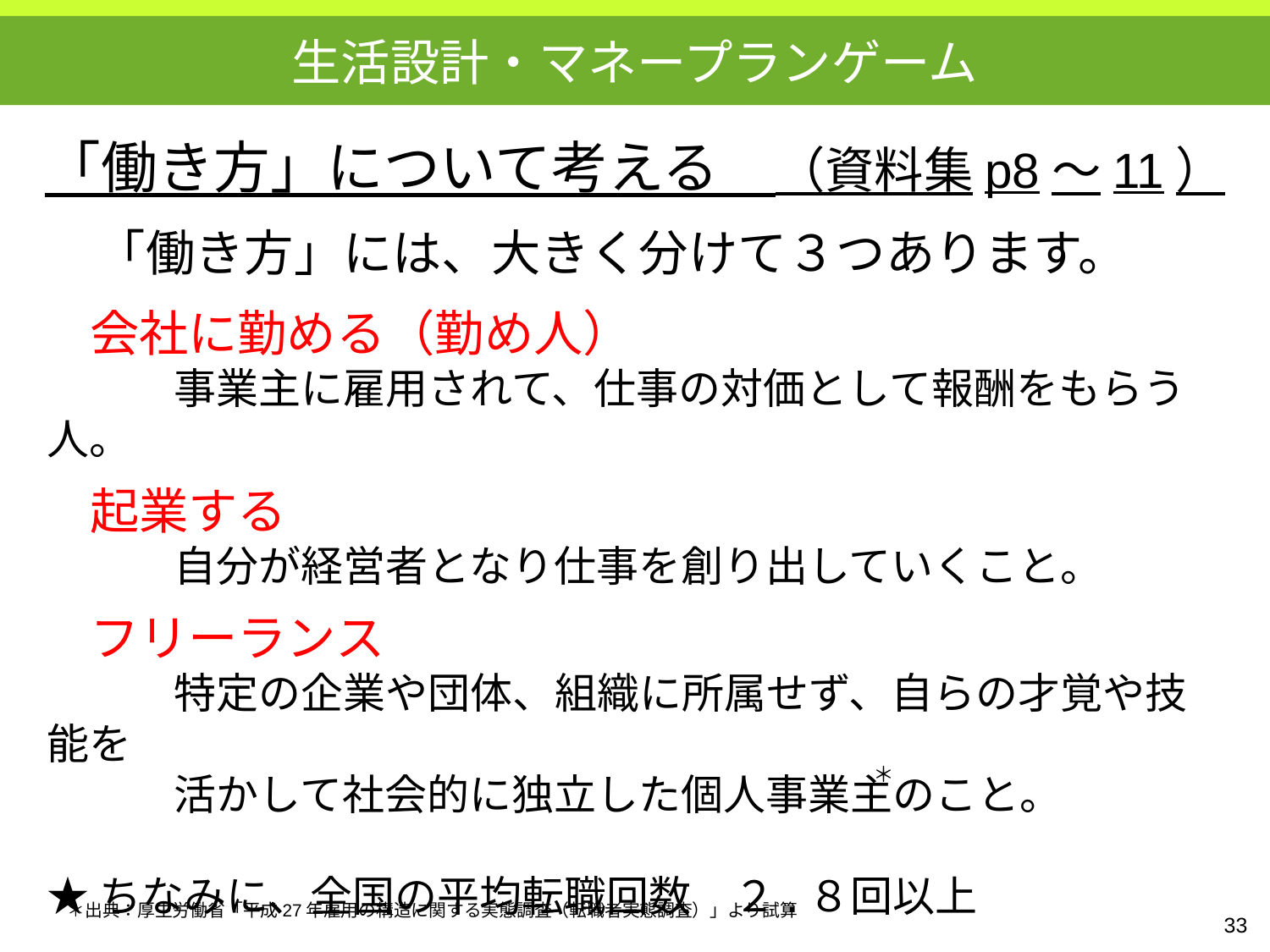

生活設計・マネープランゲーム
「働き方」について考える　（資料集p8～11）
　「働き方」には、大きく分けて３つあります。

　会社に勤める（勤め人）
　　　事業主に雇用されて、仕事の対価として報酬をもらう人。

　起業する
　　　自分が経営者となり仕事を創り出していくこと。

　フリーランス
　　　特定の企業や団体、組織に所属せず、自らの才覚や技能を
　　　活かして社会的に独立した個人事業主のこと。

★ちなみに、全国の平均転職回数　２.８回以上
＊
＊出典：厚生労働省「平成27年雇用の構造に関する実態調査（転職者実態調査）」より試算
33